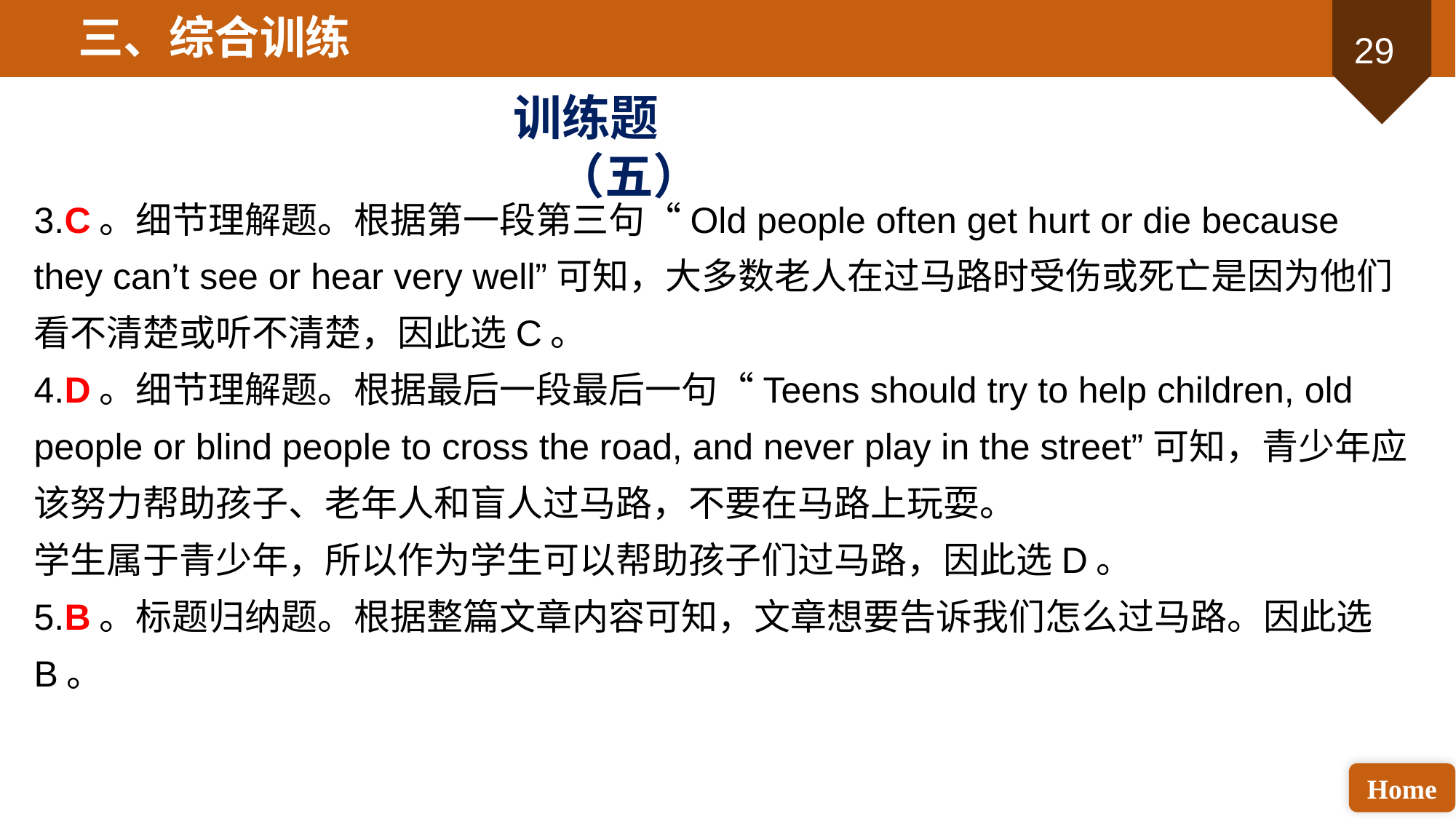

三、综合训练
训练题（五）
3.C。细节理解题。根据第一段第三句“Old people often get hurt or die because they can’t see or hear very well”可知，大多数老人在过马路时受伤或死亡是因为他们看不清楚或听不清楚，因此选C。
4.D。细节理解题。根据最后一段最后一句“Teens should try to help children, old people or blind people to cross the road, and never play in the street”可知，青少年应该努力帮助孩子、老年人和盲人过马路，不要在马路上玩耍。
学生属于青少年，所以作为学生可以帮助孩子们过马路，因此选D。
5.B。标题归纳题。根据整篇文章内容可知，文章想要告诉我们怎么过马路。因此选B。